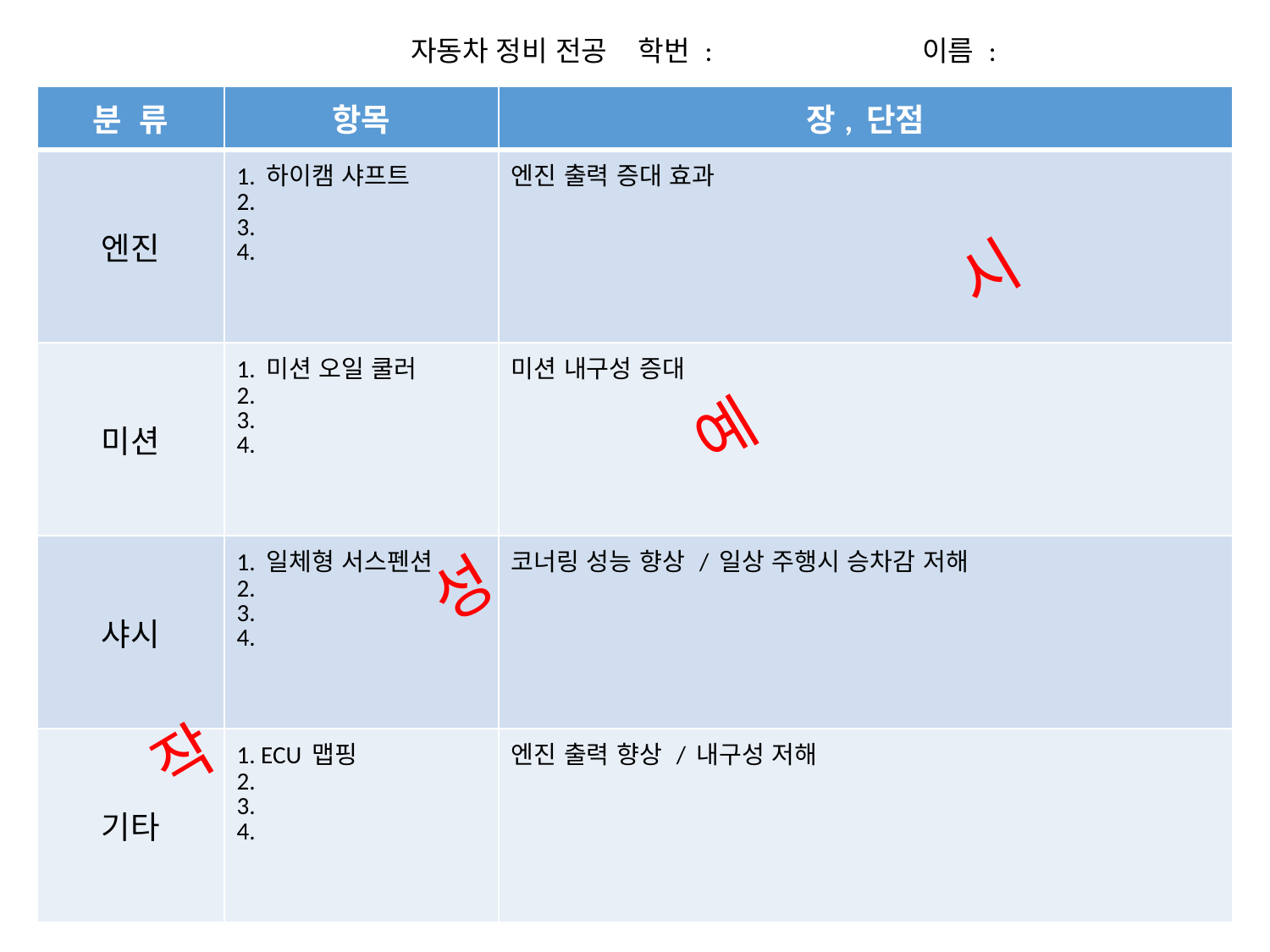

# 자동차 정비 전공    학번 :                                이름 :
| 분 류 | 항목 | 장, 단점 |
| --- | --- | --- |
| 엔진 | 1. 하이캠 샤프트 2. 3. 4. | 엔진 출력 증대 효과 |
| 미션 | 1. 미션 오일 쿨러 2. 3. 4. | 미션 내구성 증대 |
| 샤시 | 1. 일체형 서스펜션 2. 3. 4. | 코너링 성능 향상 / 일상 주행시 승차감 저해 |
| 기타 | 1. ECU 맵핑 2. 3. 4. | 엔진 출력 향상 / 내구성 저해 |
작               성              예              시